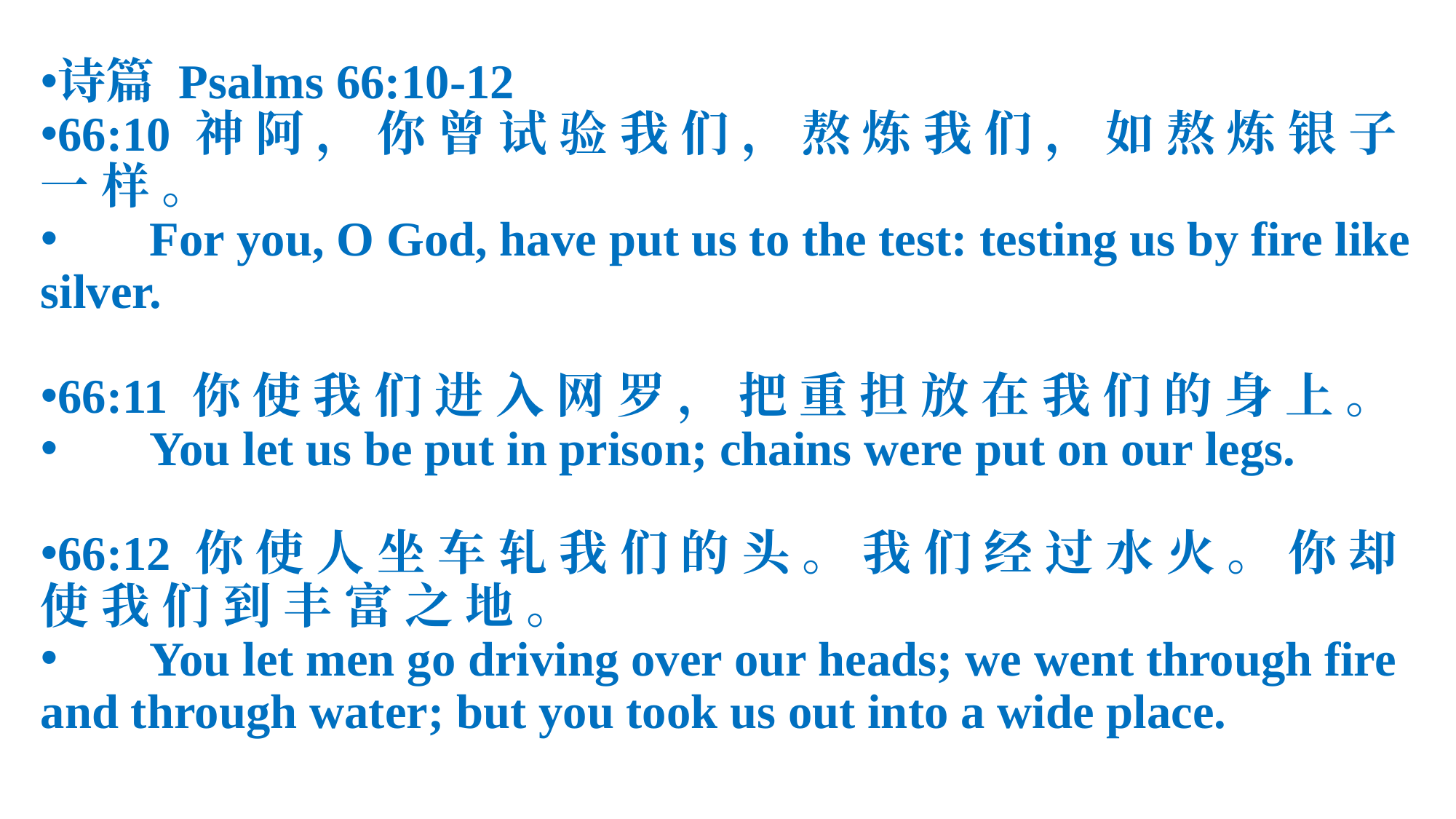

诗篇 Psalms 66:10-12
66:10 神 阿 ， 你 曾 试 验 我 们 ， 熬 炼 我 们 ， 如 熬 炼 银 子 一 样 。
   	For you, O God, have put us to the test: testing us by fire like silver.

66:11 你 使 我 们 进 入 网 罗 ， 把 重 担 放 在 我 们 的 身 上 。
   	You let us be put in prison; chains were put on our legs.

66:12 你 使 人 坐 车 轧 我 们 的 头 。 我 们 经 过 水 火 。 你 却 使 我 们 到 丰 富 之 地 。
   	You let men go driving over our heads; we went through fire and through water; but you took us out into a wide place.